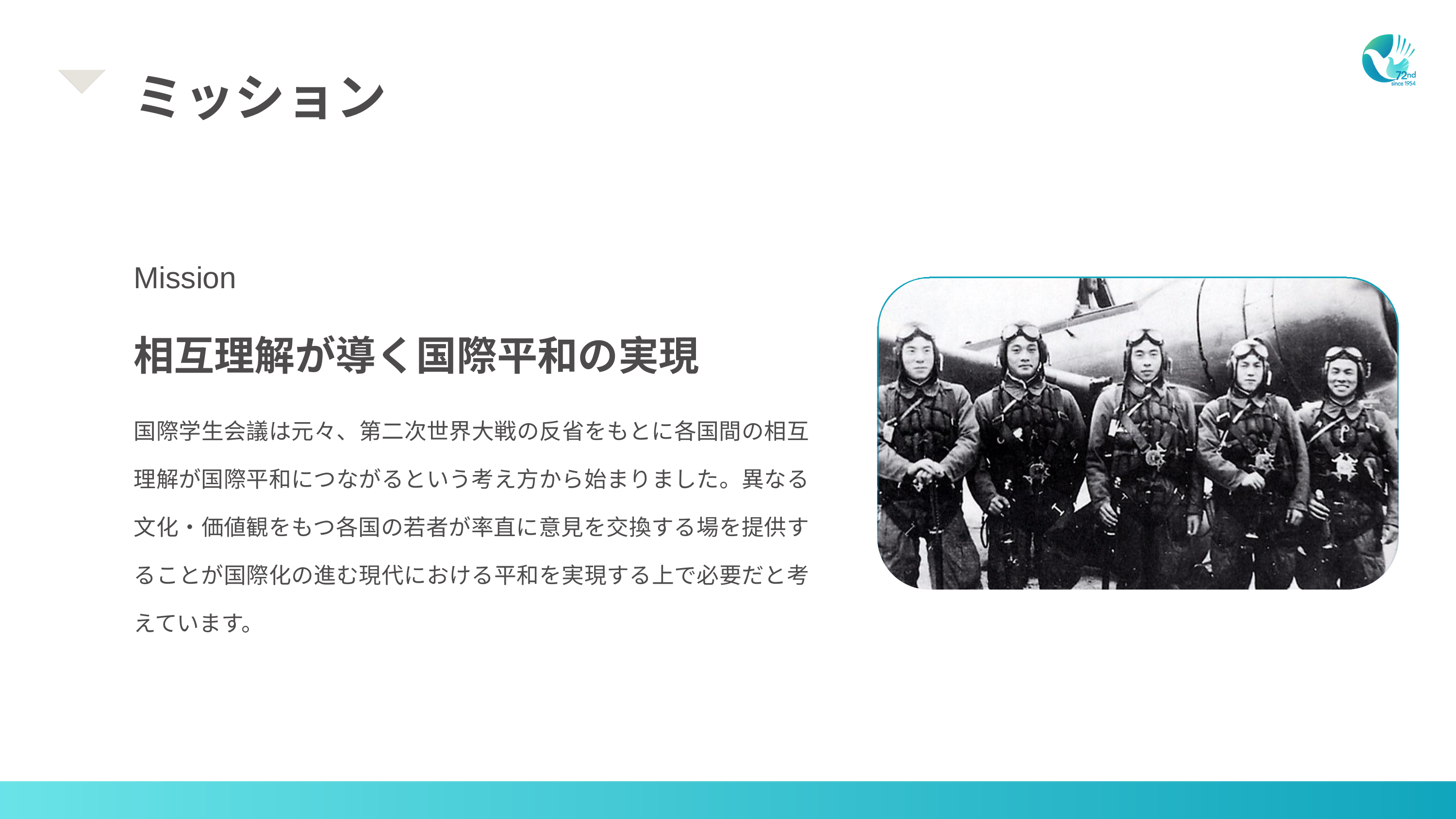

ミッション

Mission

相互理解が導く国際平和の実現
国際学生会議は元々、第二次世界大戦の反省をもとに各国間の相互理解が国際平和につながるという考え方から始まりました。異なる文化・価値観をもつ各国の若者が率直に意見を交換する場を提供することが国際化の進む現代における平和を実現する上で必要だと考えています。